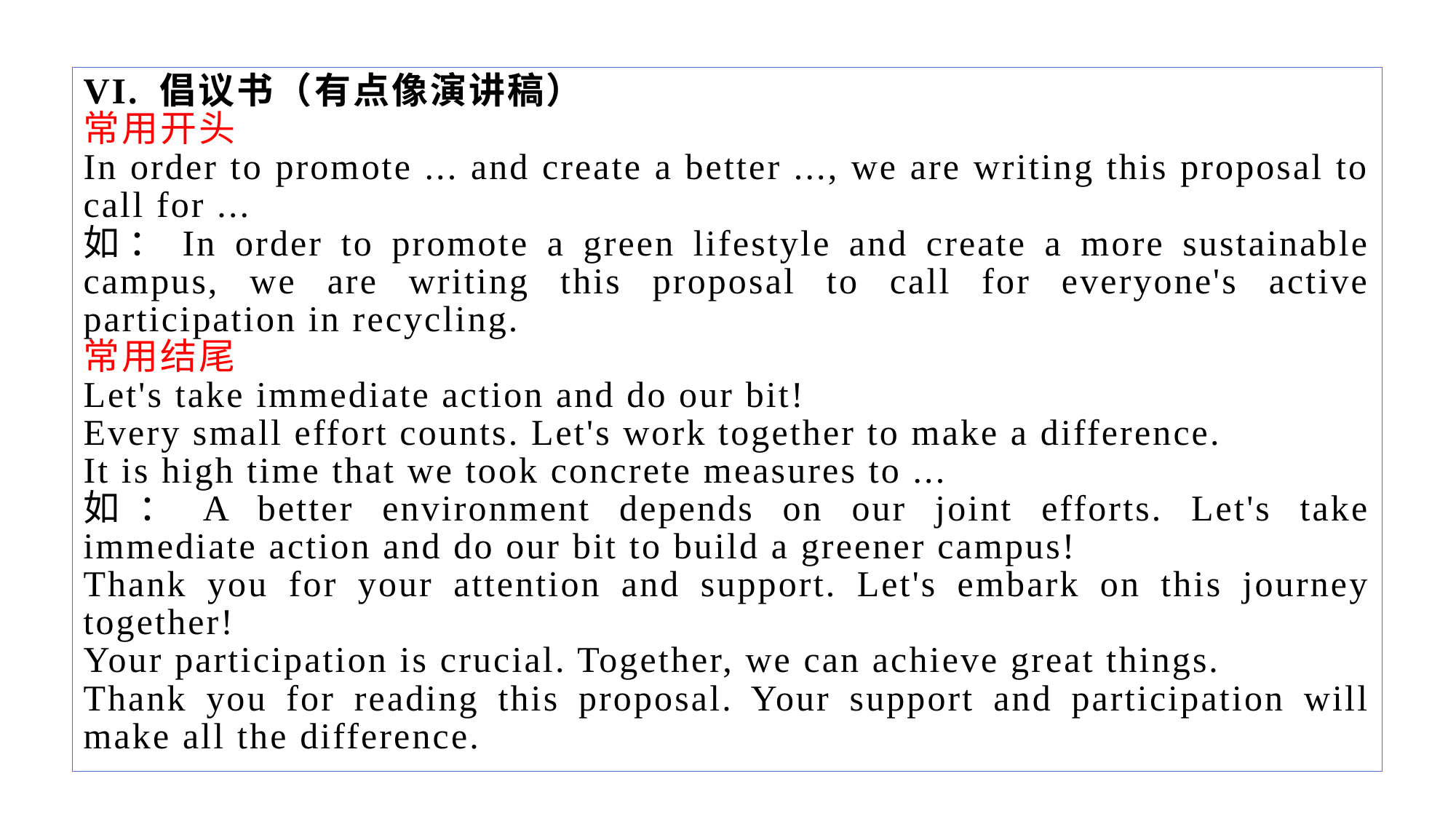

VI. 倡议书（有点像演讲稿）
常用开头
In order to promote ... and create a better ..., we are writing this proposal to call for ...
如：In order to promote a green lifestyle and create a more sustainable campus, we are writing this proposal to call for everyone's active participation in recycling.
常用结尾
Let's take immediate action and do our bit!
Every small effort counts. Let's work together to make a difference.
It is high time that we took concrete measures to ...
如：A better environment depends on our joint efforts. Let's take immediate action and do our bit to build a greener campus!
Thank you for your attention and support. Let's embark on this journey together!
Your participation is crucial. Together, we can achieve great things.
Thank you for reading this proposal. Your support and participation will make all the difference.